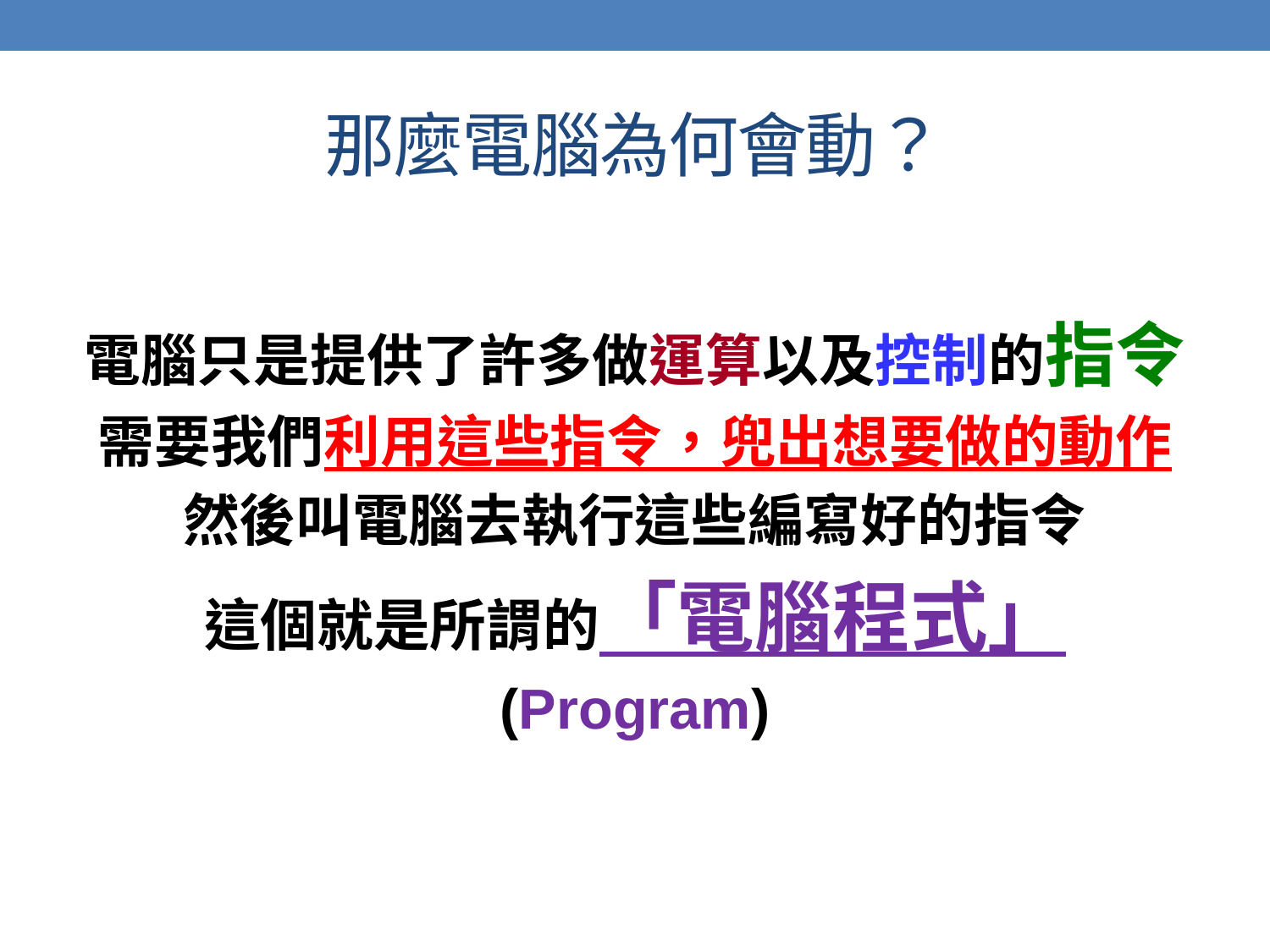

# 那麼電腦為何會動？

電腦只是提供了許多做運算以及控制的指令
需要我們利用這些指令，兜出想要做的動作
然後叫電腦去執行這些編寫好的指令
這個就是所謂的「電腦程式」
(Program)